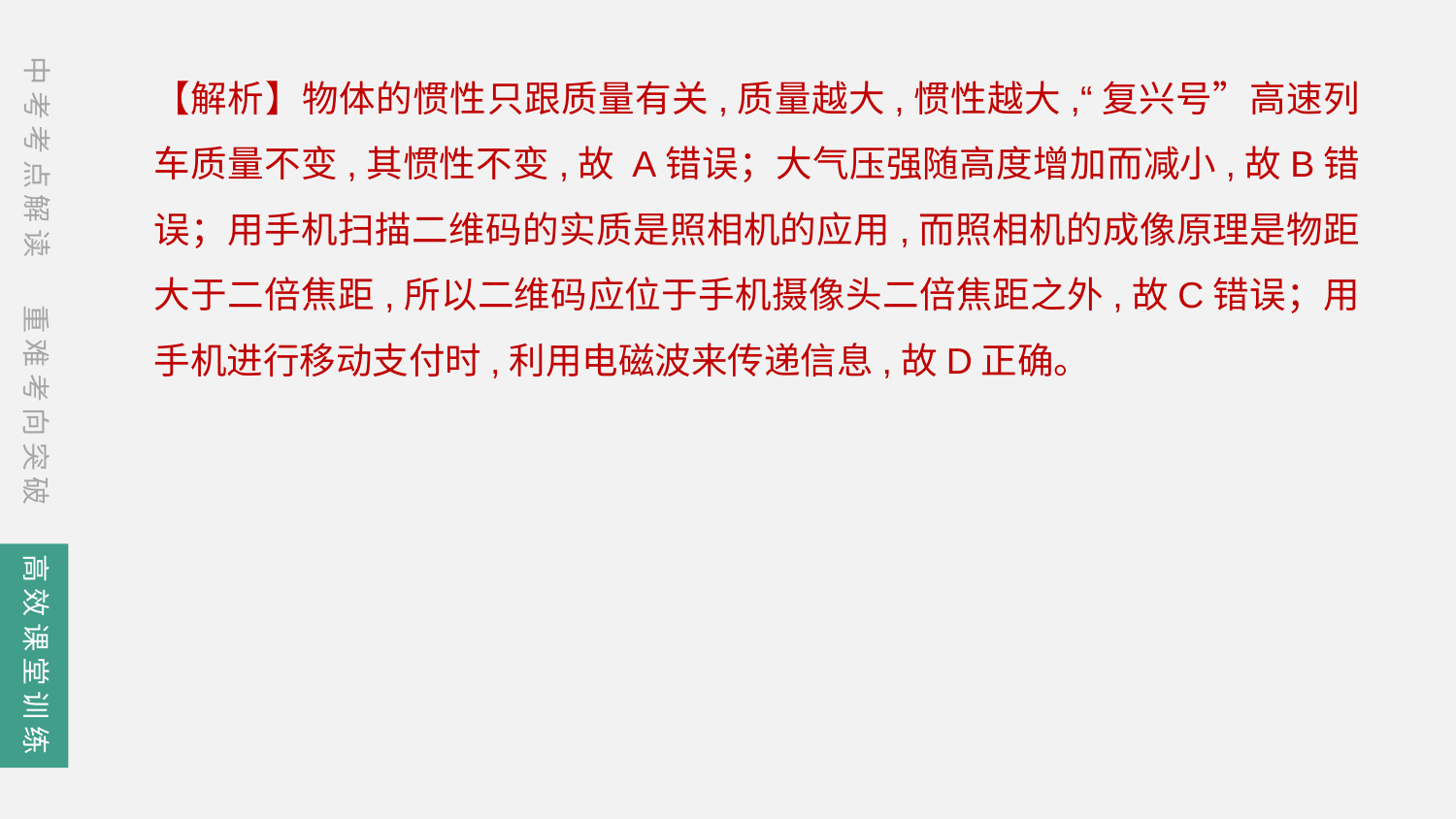

中考考点解读
【解析】物体的惯性只跟质量有关,质量越大,惯性越大,“复兴号”高速列车质量不变,其惯性不变,故 A错误；大气压强随高度增加而减小,故B错误；用手机扫描二维码的实质是照相机的应用,而照相机的成像原理是物距大于二倍焦距,所以二维码应位于手机摄像头二倍焦距之外,故C错误；用手机进行移动支付时,利用电磁波来传递信息,故D正确。
重难考向突破
高效课堂训练